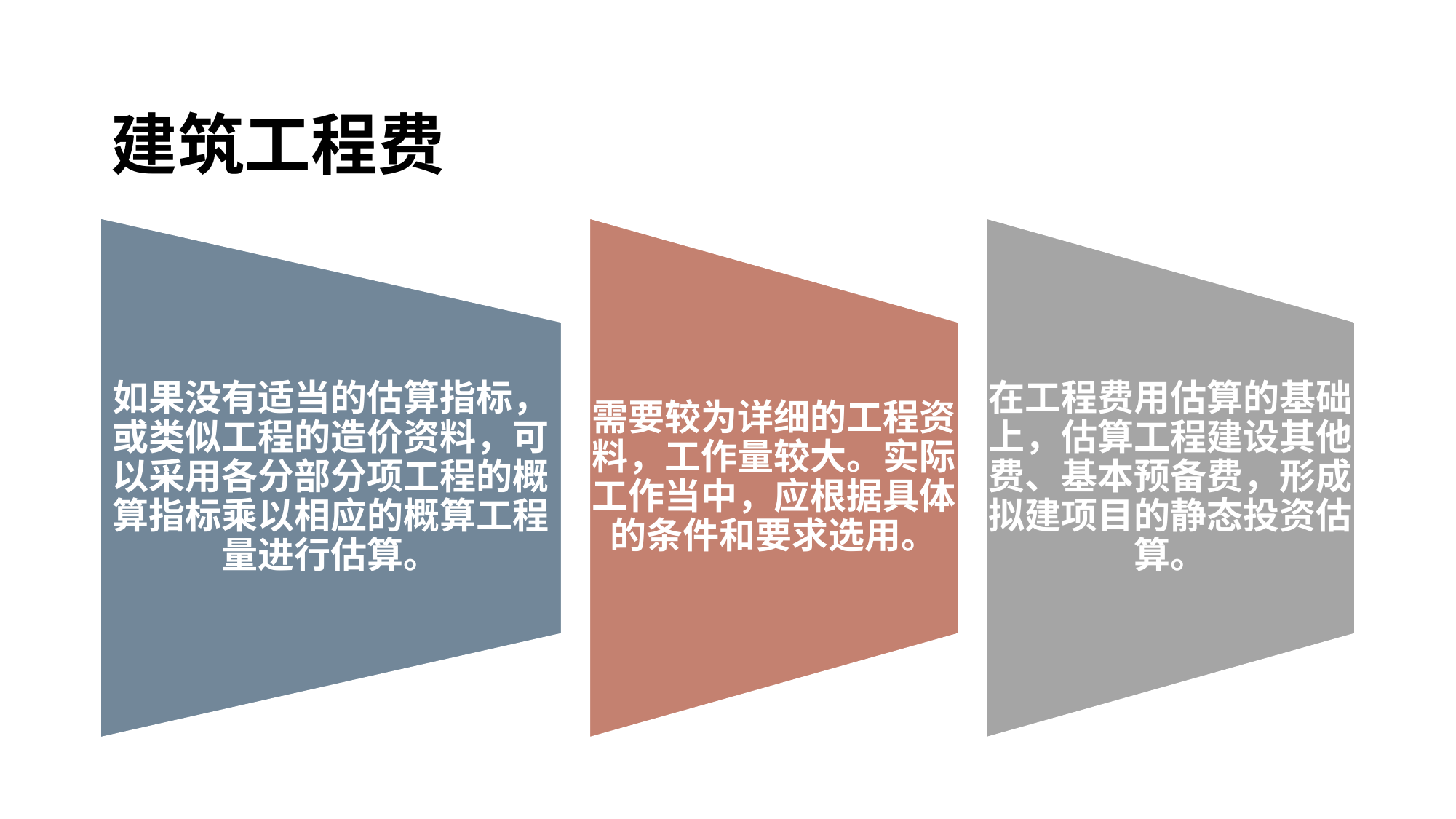

# 建筑工程费
如果没有适当的估算指标，或类似工程的造价资料，可以采用各分部分项工程的概算指标乘以相应的概算工程量进行估算。
需要较为详细的工程资料，工作量较大。实际工作当中，应根据具体的条件和要求选用。
在工程费用估算的基础上，估算工程建设其他费、基本预备费，形成拟建项目的静态投资估算。